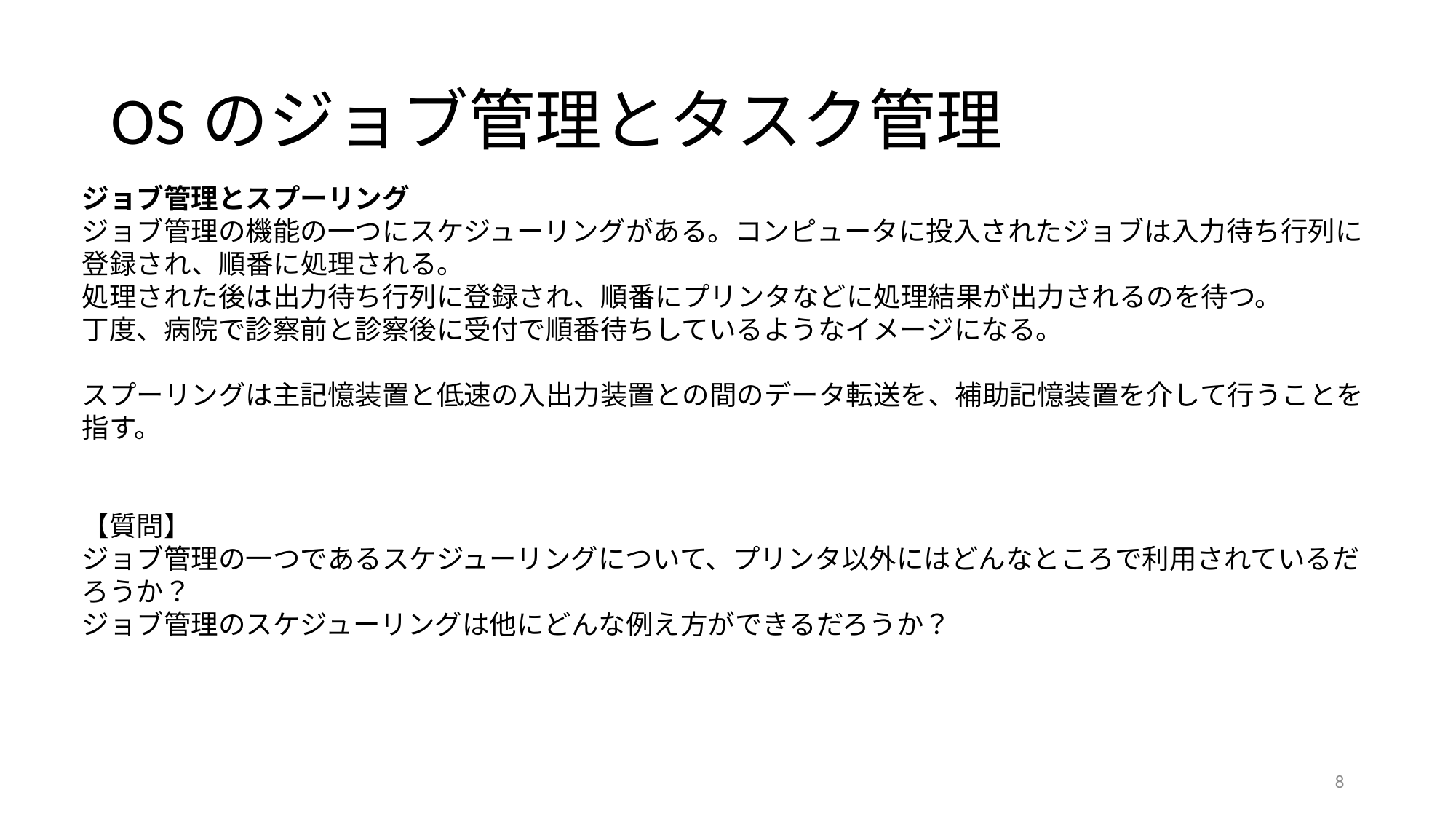

# OSのジョブ管理とタスク管理
ジョブ管理とスプーリング
ジョブ管理の機能の一つにスケジューリングがある。コンピュータに投入されたジョブは入力待ち行列に登録され、順番に処理される。
処理された後は出力待ち行列に登録され、順番にプリンタなどに処理結果が出力されるのを待つ。
丁度、病院で診察前と診察後に受付で順番待ちしているようなイメージになる。

スプーリングは主記憶装置と低速の入出力装置との間のデータ転送を、補助記憶装置を介して行うことを指す。

【質問】
ジョブ管理の一つであるスケジューリングについて、プリンタ以外にはどんなところで利用されているだろうか？
ジョブ管理のスケジューリングは他にどんな例え方ができるだろうか？

8